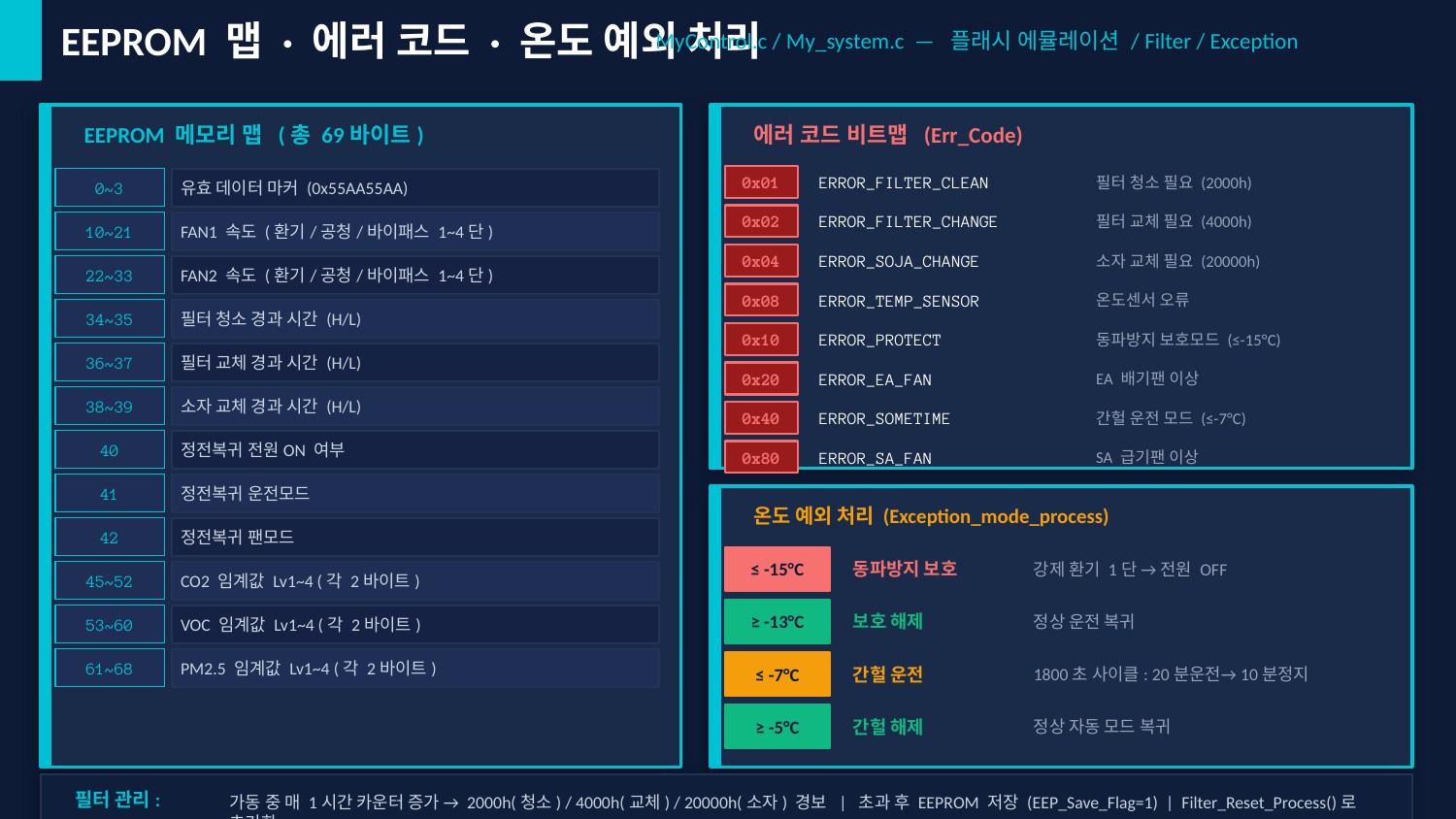

EEPROM 맵 · 에러 코드 · 온도 예외 처리
MyControl.c / My_system.c  —  플래시 에뮬레이션 / Filter / Exception

EEPROM 메모리 맵  (총 69바이트)
에러 코드 비트맵  (Err_Code)

0x01

0~3

유효 데이터 마커 (0x55AA55AA)
ERROR_FILTER_CLEAN
필터 청소 필요 (2000h)

0x02
ERROR_FILTER_CHANGE
필터 교체 필요 (4000h)

10~21

FAN1 속도 (환기/공청/바이패스 1~4단)

0x04
ERROR_SOJA_CHANGE
소자 교체 필요 (20000h)

22~33

FAN2 속도 (환기/공청/바이패스 1~4단)

0x08
ERROR_TEMP_SENSOR
온도센서 오류

34~35

필터 청소 경과 시간 (H/L)

0x10
ERROR_PROTECT
동파방지 보호모드 (≤-15°C)

36~37

필터 교체 경과 시간 (H/L)

0x20
ERROR_EA_FAN
EA 배기팬 이상

38~39

소자 교체 경과 시간 (H/L)

0x40
ERROR_SOMETIME
간헐 운전 모드 (≤-7°C)

40

정전복귀 전원ON 여부

0x80
ERROR_SA_FAN
SA 급기팬 이상

41

정전복귀 운전모드

온도 예외 처리 (Exception_mode_process)

42

정전복귀 팬모드

≤ -15°C
동파방지 보호
강제 환기 1단 → 전원 OFF

45~52

CO2 임계값 Lv1~4 (각 2바이트)

≥ -13°C

53~60

VOC 임계값 Lv1~4 (각 2바이트)
보호 해제
정상 운전 복귀

61~68

PM2.5 임계값 Lv1~4 (각 2바이트)

≤ -7°C
간헐 운전
1800초 사이클: 20분운전→10분정지

≥ -5°C
간헐 해제
정상 자동 모드 복귀

필터 관리:
가동 중 매 1시간 카운터 증가 → 2000h(청소) / 4000h(교체) / 20000h(소자) 경보  |  초과 후 EEPROM 저장 (EEP_Save_Flag=1)  |  Filter_Reset_Process()로 초기화